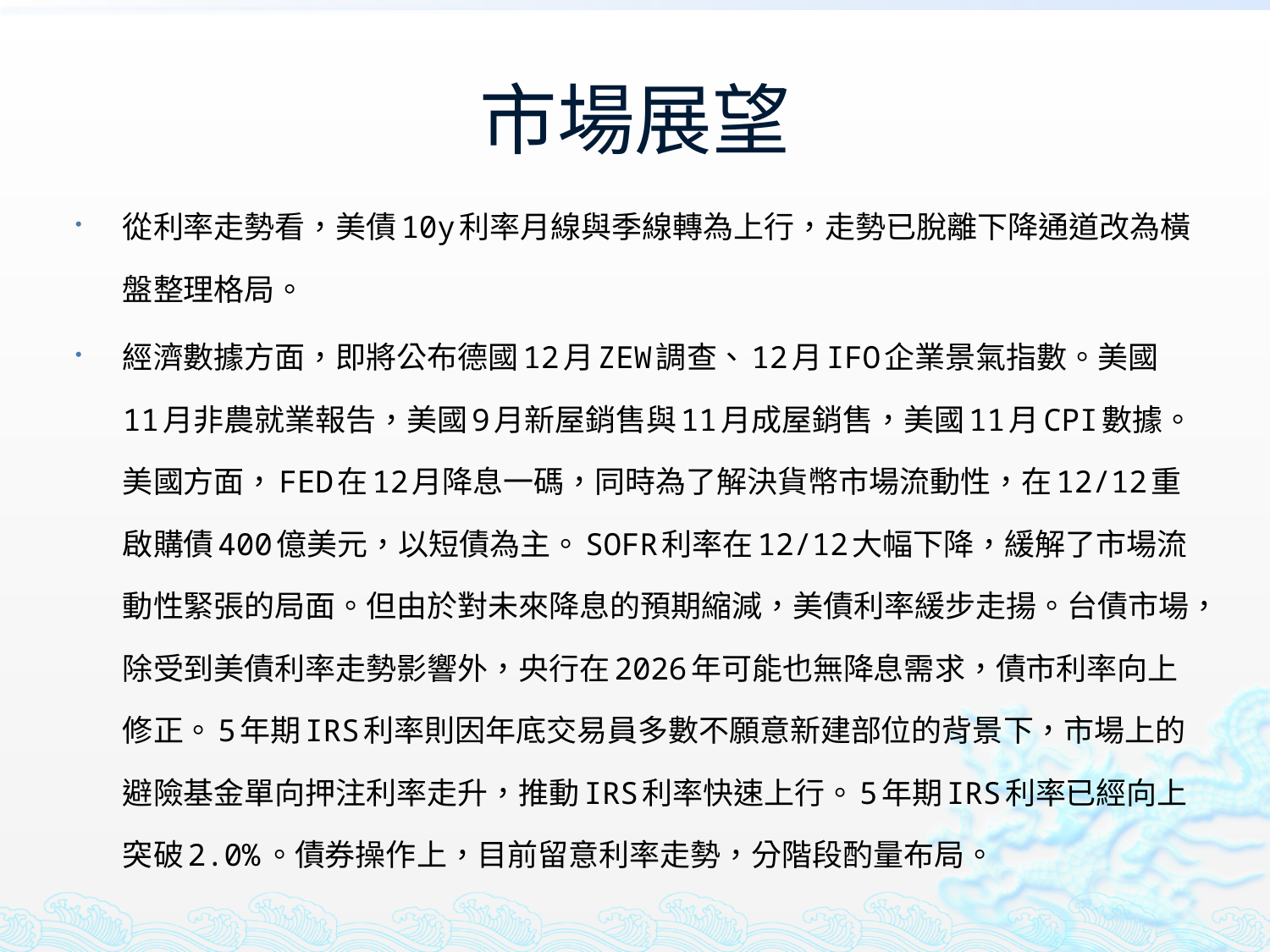

# 市場展望
從利率走勢看，美債10y利率月線與季線轉為上行，走勢已脫離下降通道改為橫盤整理格局。
經濟數據方面，即將公布德國12月ZEW調查、12月IFO企業景氣指數。美國11月非農就業報告，美國9月新屋銷售與11月成屋銷售，美國11月CPI數據。美國方面，FED在12月降息一碼，同時為了解決貨幣市場流動性，在12/12重啟購債400億美元，以短債為主。SOFR利率在12/12大幅下降，緩解了市場流動性緊張的局面。但由於對未來降息的預期縮減，美債利率緩步走揚。台債市場，除受到美債利率走勢影響外，央行在2026年可能也無降息需求，債市利率向上修正。5年期IRS利率則因年底交易員多數不願意新建部位的背景下，市場上的避險基金單向押注利率走升，推動IRS利率快速上行。5年期IRS利率已經向上突破2.0%。債券操作上，目前留意利率走勢，分階段酌量布局。